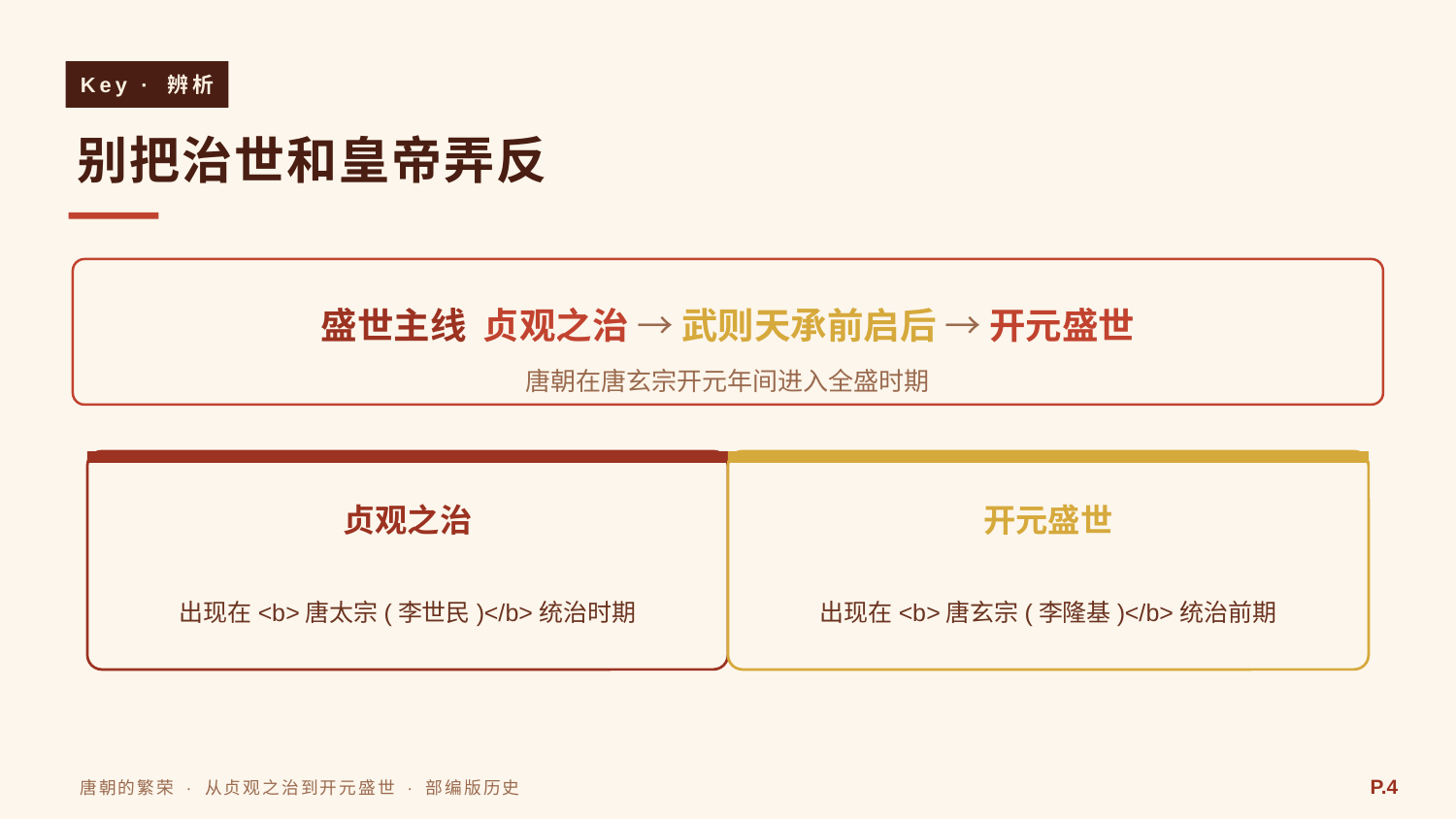

Key · 辨析

别把治世和皇帝弄反

盛世主线  贞观之治 → 武则天承前启后 → 开元盛世
唐朝在唐玄宗开元年间进入全盛时期

贞观之治
开元盛世
出现在<b>唐太宗(李世民)</b>统治时期
出现在<b>唐玄宗(李隆基)</b>统治前期
P.4
唐朝的繁荣 · 从贞观之治到开元盛世 · 部编版历史